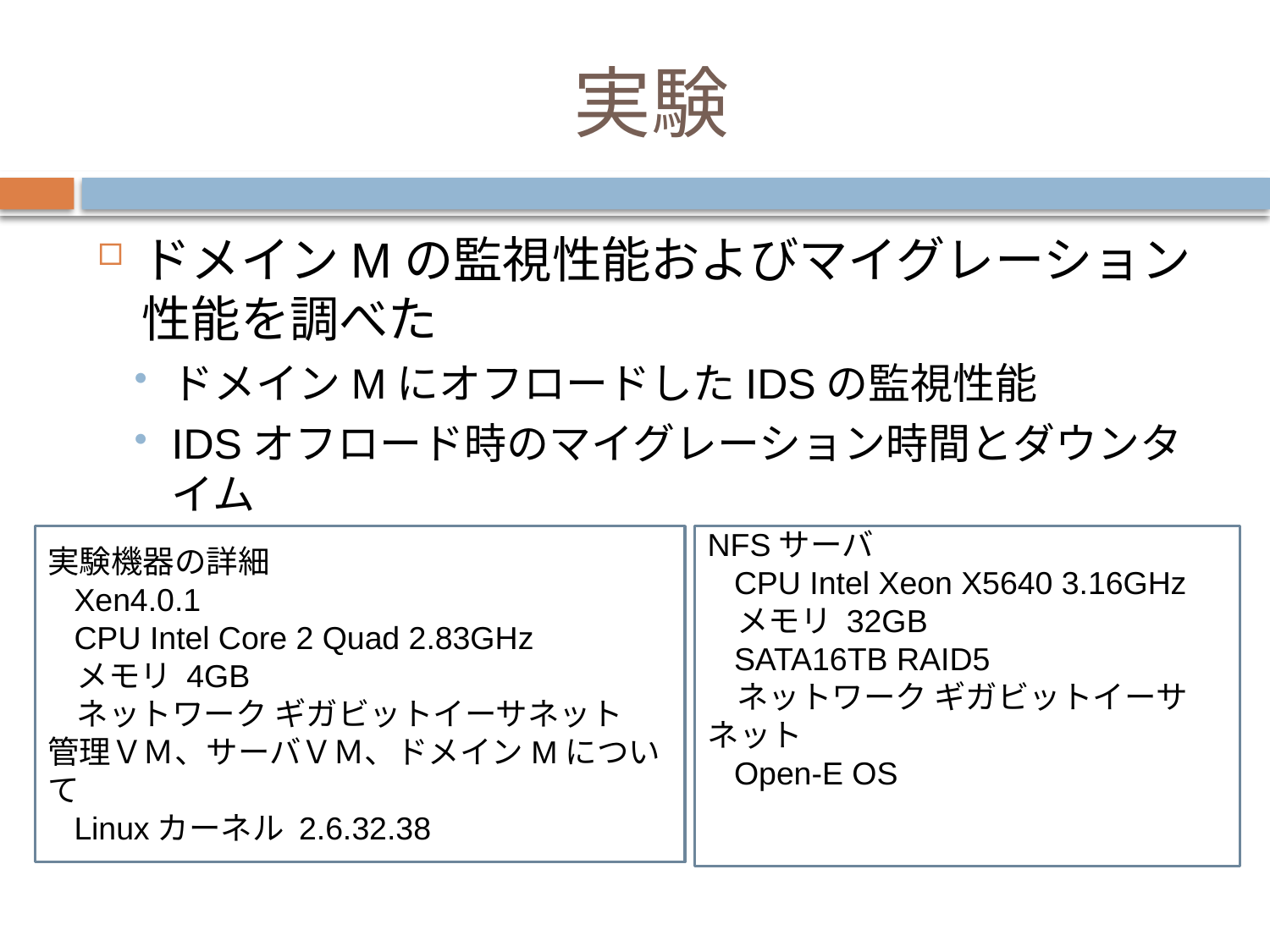

# 実験
ドメインMの監視性能およびマイグレーション性能を調べた
ドメインMにオフロードしたIDSの監視性能
IDSオフロード時のマイグレーション時間とダウンタイム
実験機器の詳細
   Xen4.0.1
   CPU Intel Core 2 Quad 2.83GHz
   メモリ 4GB
   ネットワーク ギガビットイーサネット
管理ＶＭ、サーバＶＭ、ドメインMについて
   Linuxカーネル 2.6.32.38
NFSサーバ
   CPU Intel Xeon X5640 3.16GHz
   メモリ 32GB
   SATA16TB RAID5
   ネットワーク ギガビットイーサネット
   Open-E OS